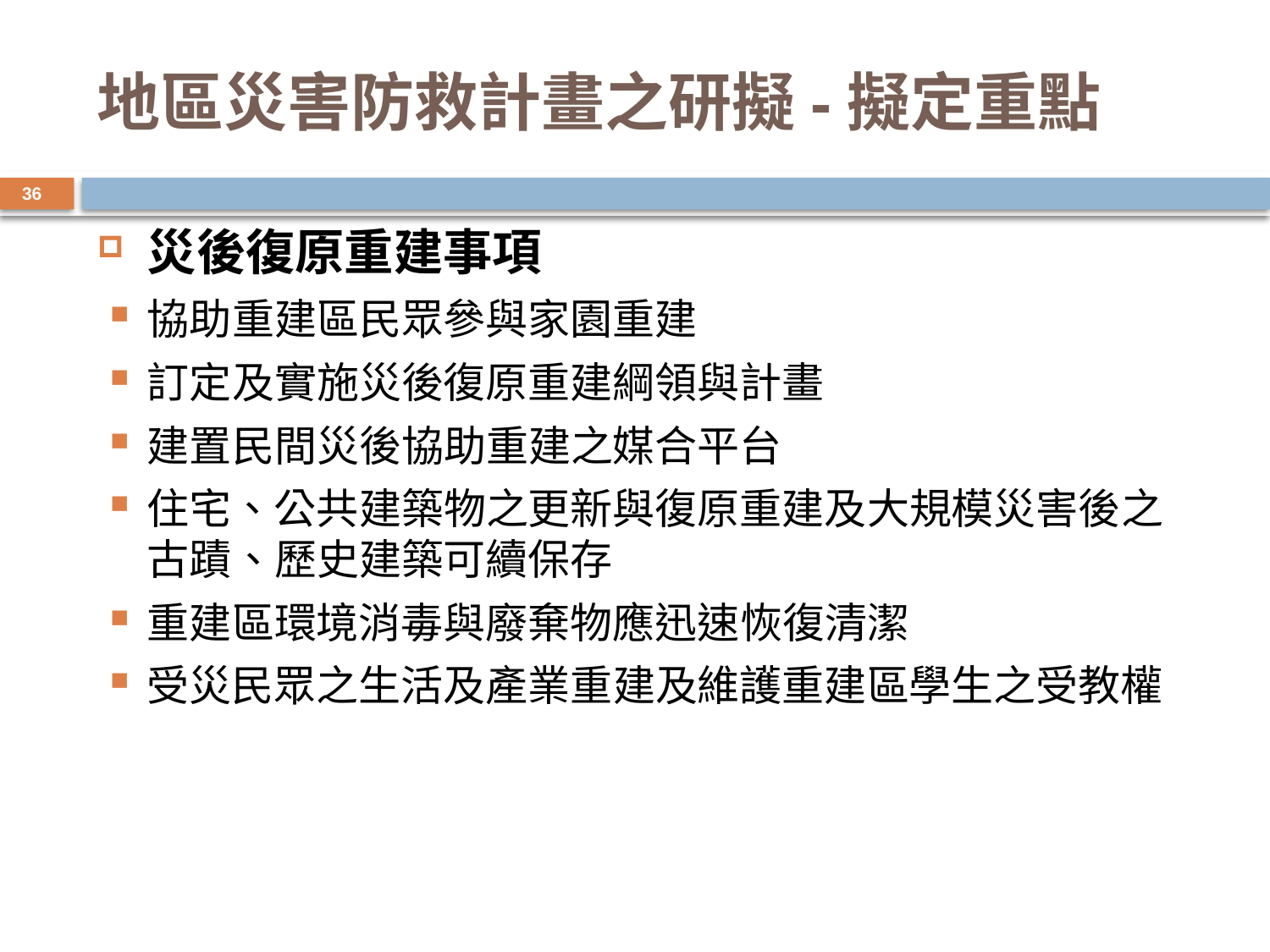

地區災害防救計畫之研擬-擬定重點
36
災後復原重建事項
協助重建區民眾參與家園重建
訂定及實施災後復原重建綱領與計畫
建置民間災後協助重建之媒合平台
住宅、公共建築物之更新與復原重建及大規模災害後之古蹟、歷史建築可續保存
重建區環境消毒與廢棄物應迅速恢復清潔
受災民眾之生活及產業重建及維護重建區學生之受教權